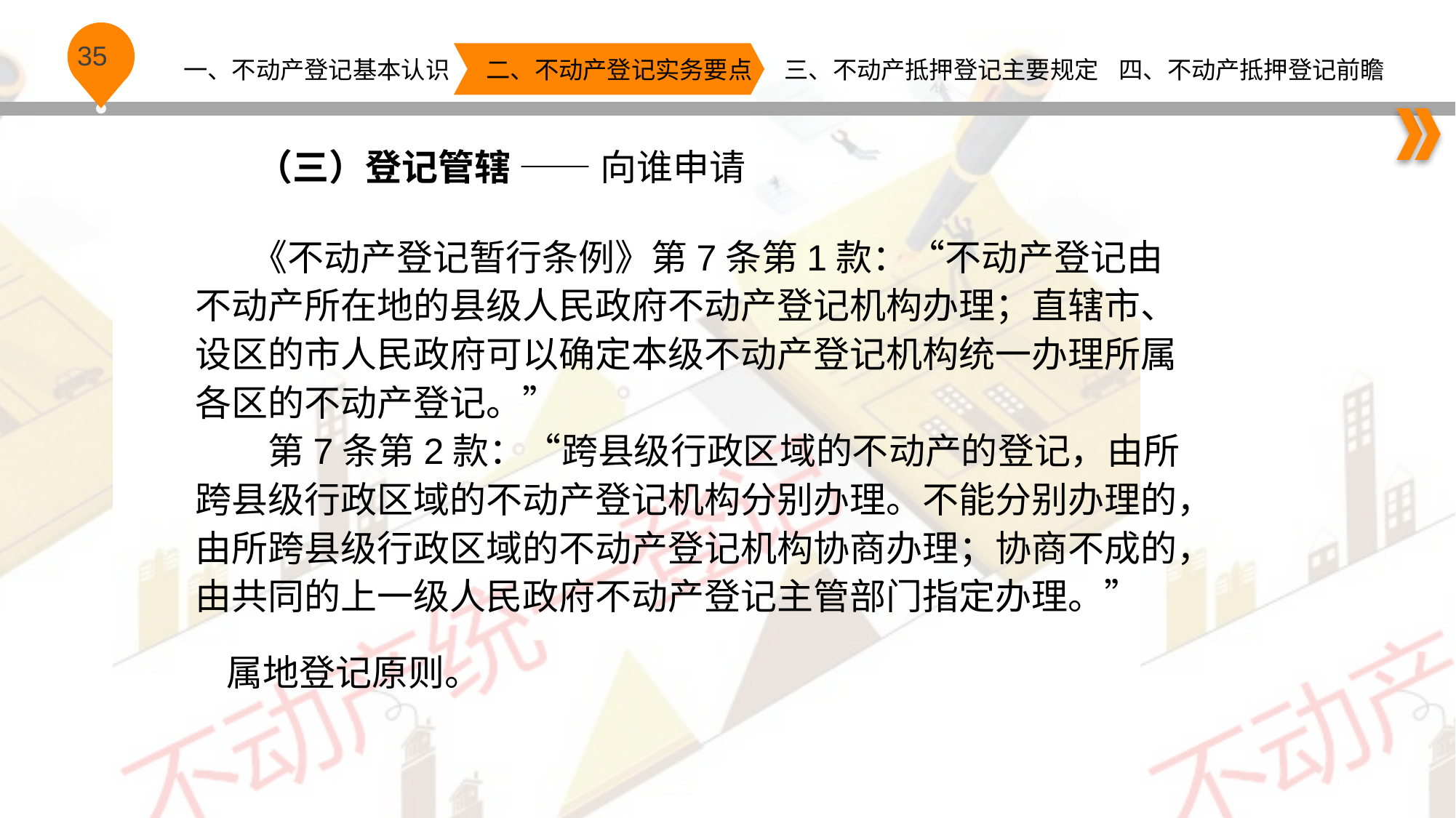

（三）登记管辖 —— 向谁申请
        《不动产登记暂行条例》第7条第1款：“不动产登记由不动产所在地的县级人民政府不动产登记机构办理；直辖市、设区的市人民政府可以确定本级不动产登记机构统一办理所属各区的不动产登记。”
　　第7条第2款：“跨县级行政区域的不动产的登记，由所跨县级行政区域的不动产登记机构分别办理。不能分别办理的，由所跨县级行政区域的不动产登记机构协商办理；协商不成的，由共同的上一级人民政府不动产登记主管部门指定办理。”

    属地登记原则。